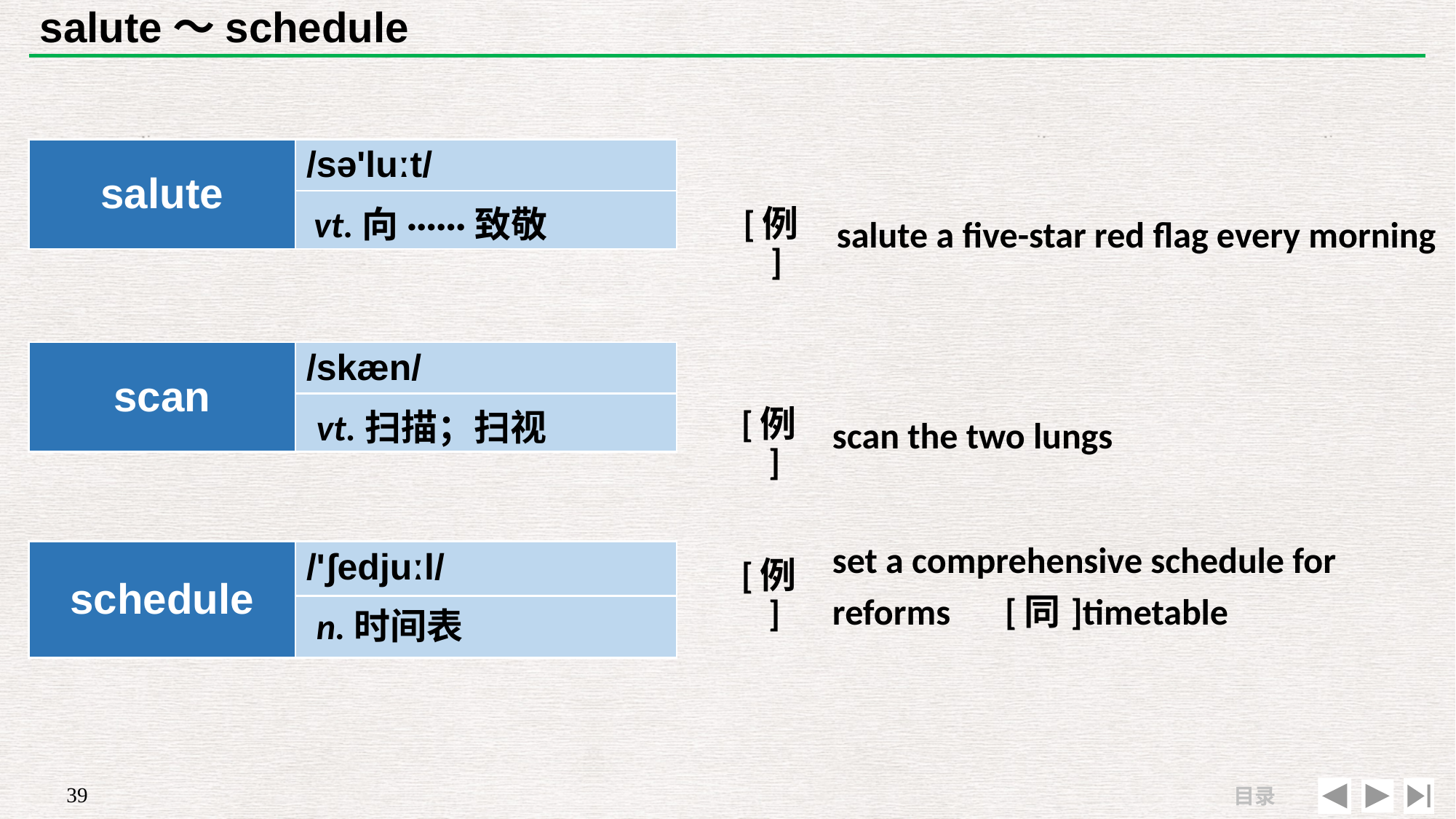

# salute～schedule

| salute | /sə'luːt/ |
| --- | --- |
|  |  |
|  |  |
| --- | --- |
| [例] | salute a five-star red flag every morning |
vt.向······致敬
| scan | /skæn/ |
| --- | --- |
|  |  |
|  |  |
| --- | --- |
| [例] | scan the two lungs |
vt.扫描；扫视
|  |  |
| --- | --- |
| [例] | set a comprehensive schedule for reforms　[同]timetable |
| schedule | /'ʃedjuːl/ |
| --- | --- |
|  |  |
n.时间表